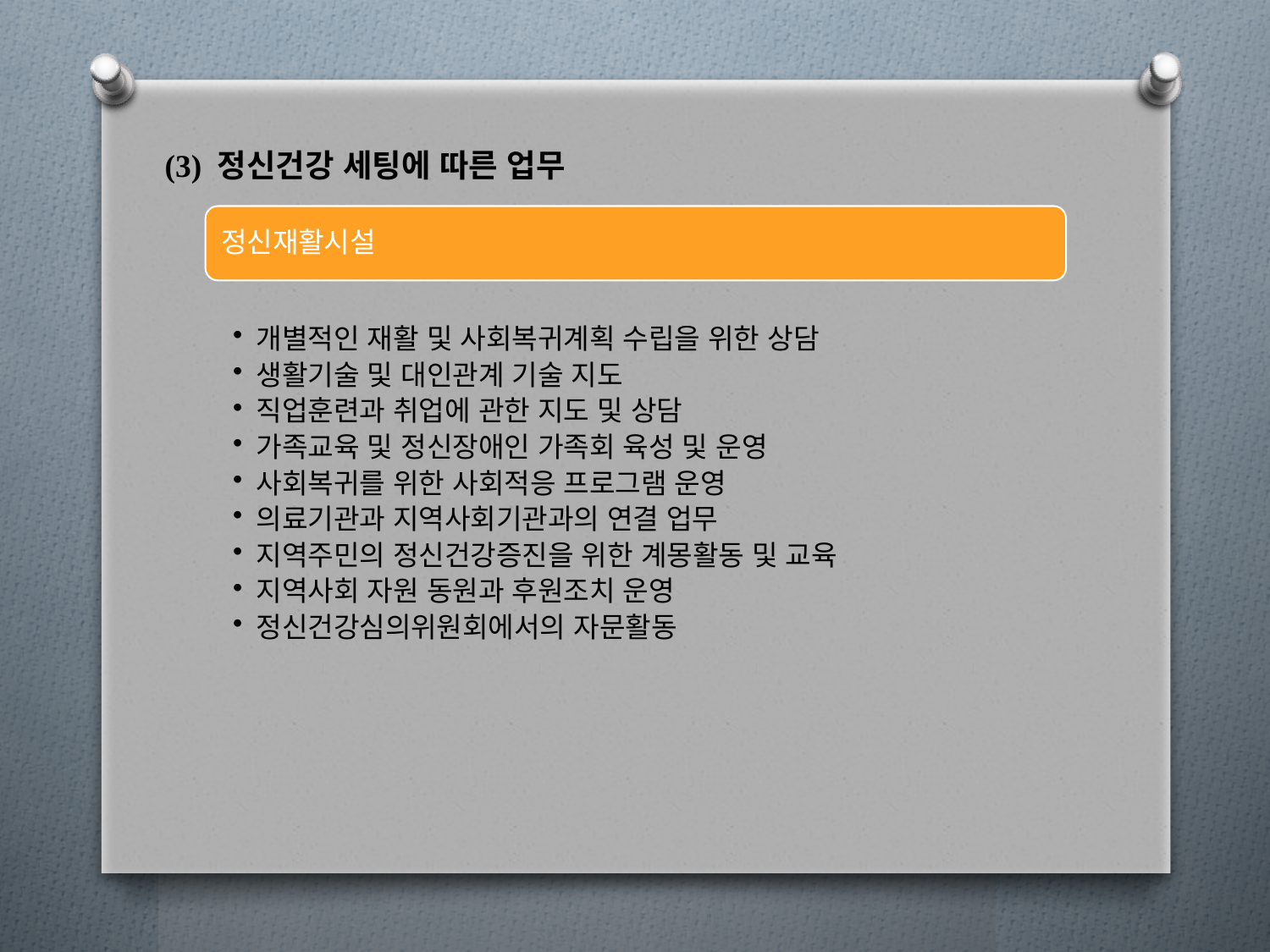

# (3) 정신건강 세팅에 따른 업무
정신재활시설
개별적인 재활 및 사회복귀계획 수립을 위한 상담
생활기술 및 대인관계 기술 지도
직업훈련과 취업에 관한 지도 및 상담
가족교육 및 정신장애인 가족회 육성 및 운영
사회복귀를 위한 사회적응 프로그램 운영
의료기관과 지역사회기관과의 연결 업무
지역주민의 정신건강증진을 위한 계몽활동 및 교육
지역사회 자원 동원과 후원조치 운영
정신건강심의위원회에서의 자문활동